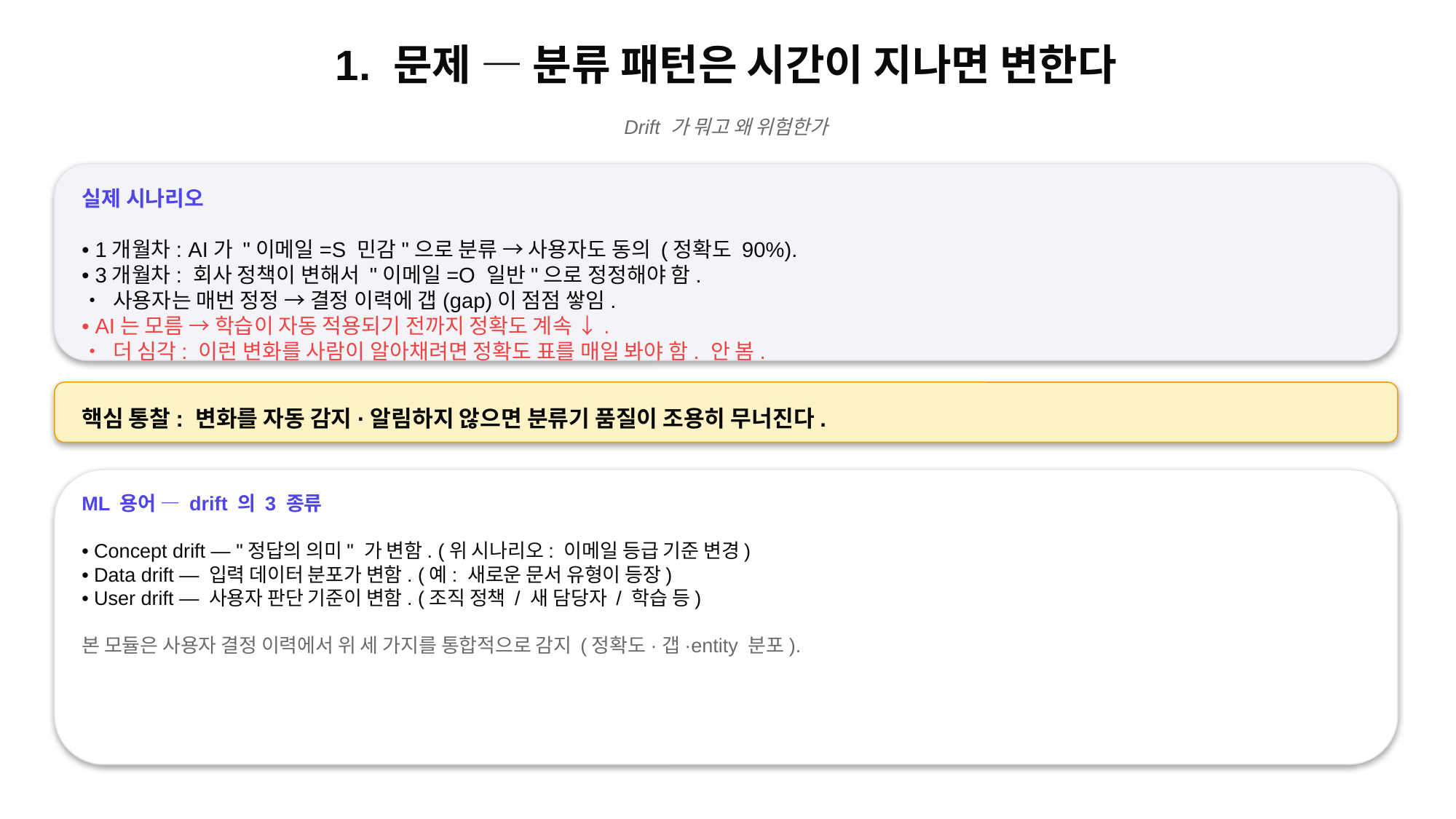

1. 문제 — 분류 패턴은 시간이 지나면 변한다
Drift 가 뭐고 왜 위험한가

실제 시나리오

• 1개월차: AI가 "이메일=S 민감"으로 분류 → 사용자도 동의 (정확도 90%).
• 3개월차: 회사 정책이 변해서 "이메일=O 일반"으로 정정해야 함.
• 사용자는 매번 정정 → 결정 이력에 갭(gap)이 점점 쌓임.
• AI는 모름 → 학습이 자동 적용되기 전까지 정확도 계속 ↓.
• 더 심각: 이런 변화를 사람이 알아채려면 정확도 표를 매일 봐야 함. 안 봄.

핵심 통찰: 변화를 자동 감지·알림하지 않으면 분류기 품질이 조용히 무너진다.

ML 용어 — drift 의 3 종류

• Concept drift — "정답의 의미" 가 변함. (위 시나리오: 이메일 등급 기준 변경)
• Data drift — 입력 데이터 분포가 변함. (예: 새로운 문서 유형이 등장)
• User drift — 사용자 판단 기준이 변함. (조직 정책 / 새 담당자 / 학습 등)

본 모듈은 사용자 결정 이력에서 위 세 가지를 통합적으로 감지 (정확도·갭·entity 분포).